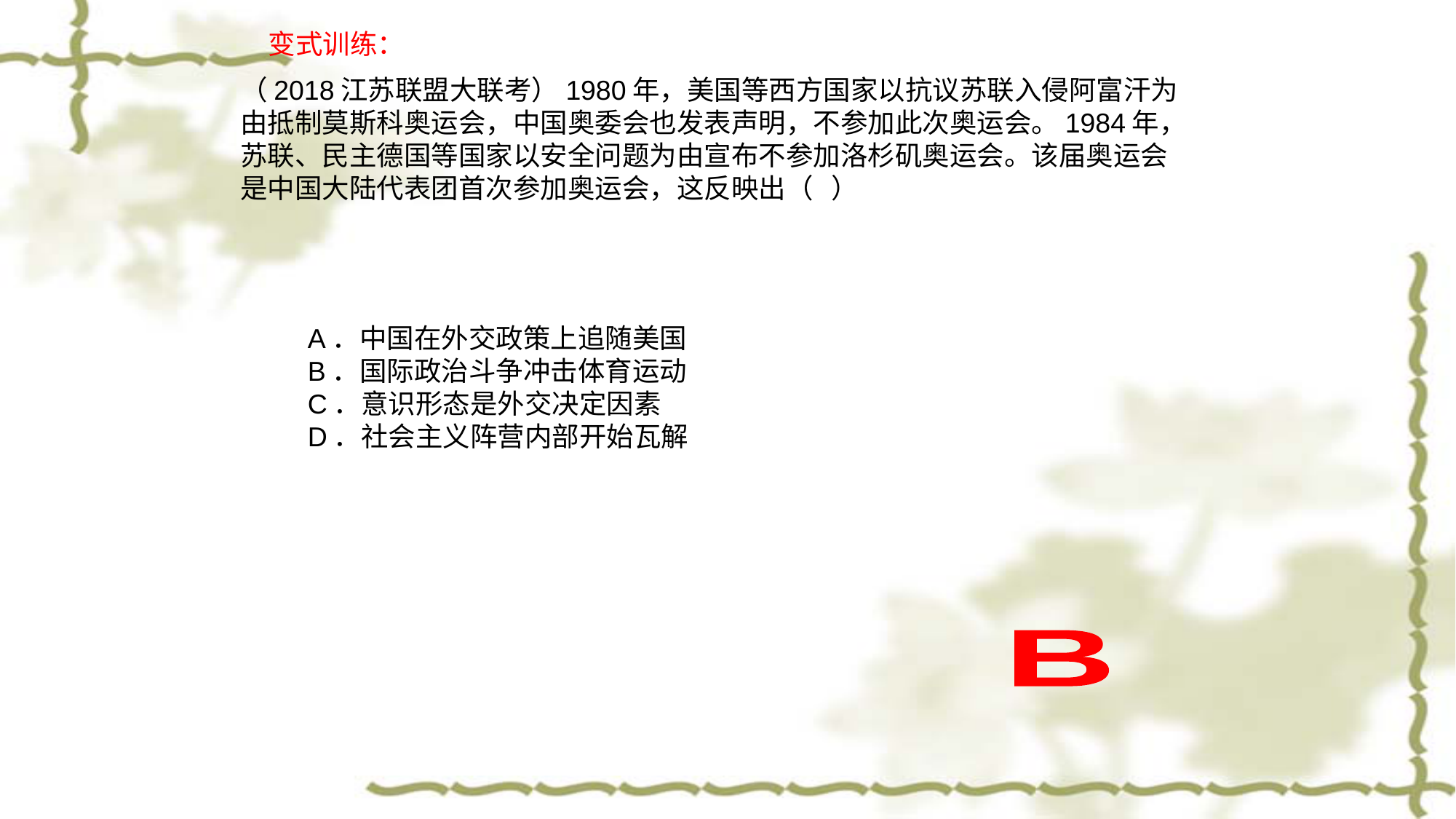

变式训练：
（2018江苏联盟大联考）1980年，美国等西方国家以抗议苏联入侵阿富汗为由抵制莫斯科奥运会，中国奥委会也发表声明，不参加此次奥运会。1984年，苏联、民主德国等国家以安全问题为由宣布不参加洛杉矶奥运会。该届奥运会是中国大陆代表团首次参加奥运会，这反映出（   ）
A．中国在外交政策上追随美国
B．国际政治斗争冲击体育运动
C．意识形态是外交决定因素
D．社会主义阵营内部开始瓦解
B